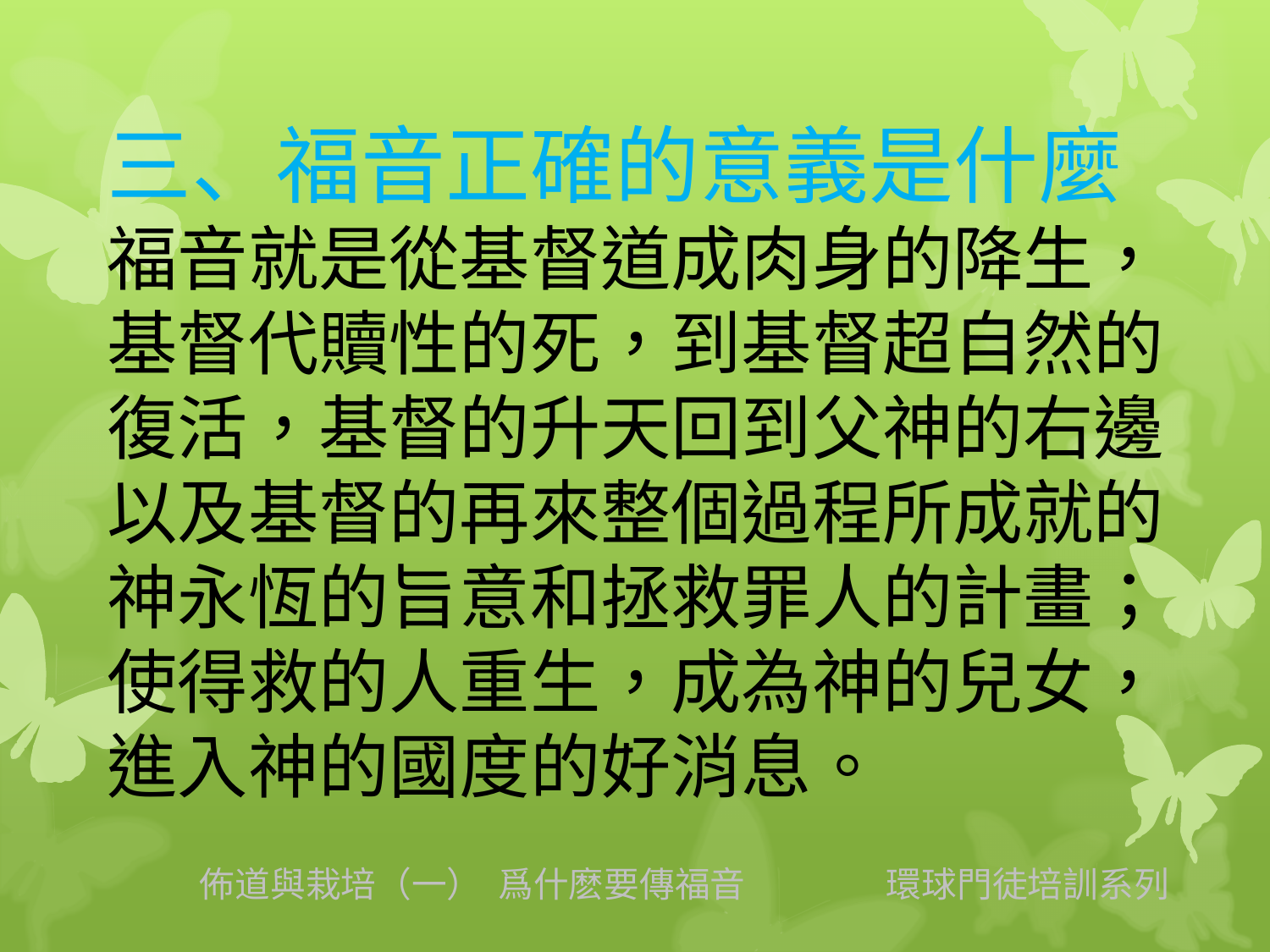

三、福音正確的意義是什麼
福音就是從基督道成肉身的降生，基督代贖性的死，到基督超自然的復活，基督的升天回到父神的右邊以及基督的再來整個過程所成就的神永恆的旨意和拯救罪人的計畫；使得救的人重生，成為神的兒女，進入神的國度的好消息。